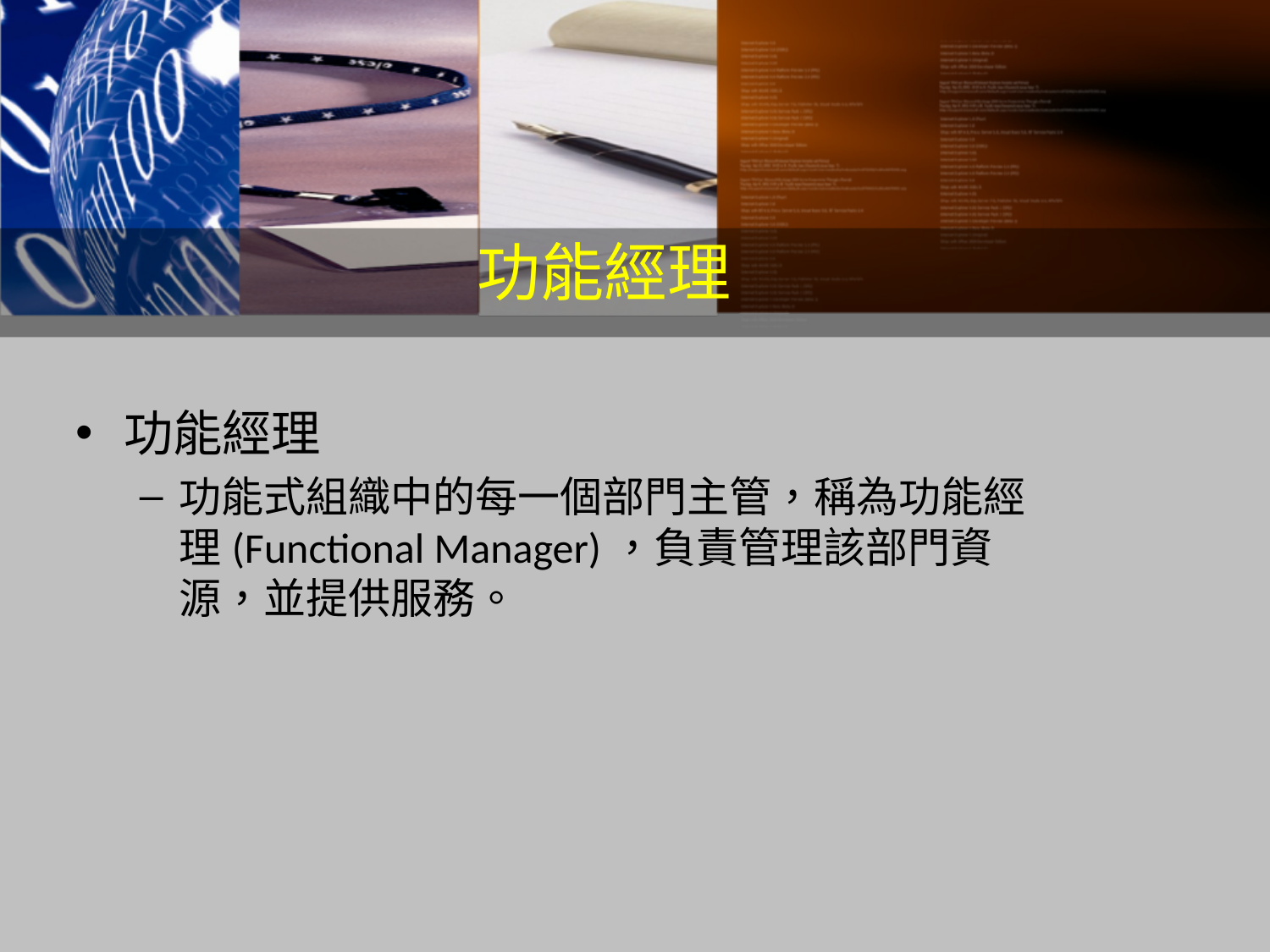

功能經理
功能經理
功能式組織中的每一個部門主管，稱為功能經理(Functional Manager)，負責管理該部門資源，並提供服務。